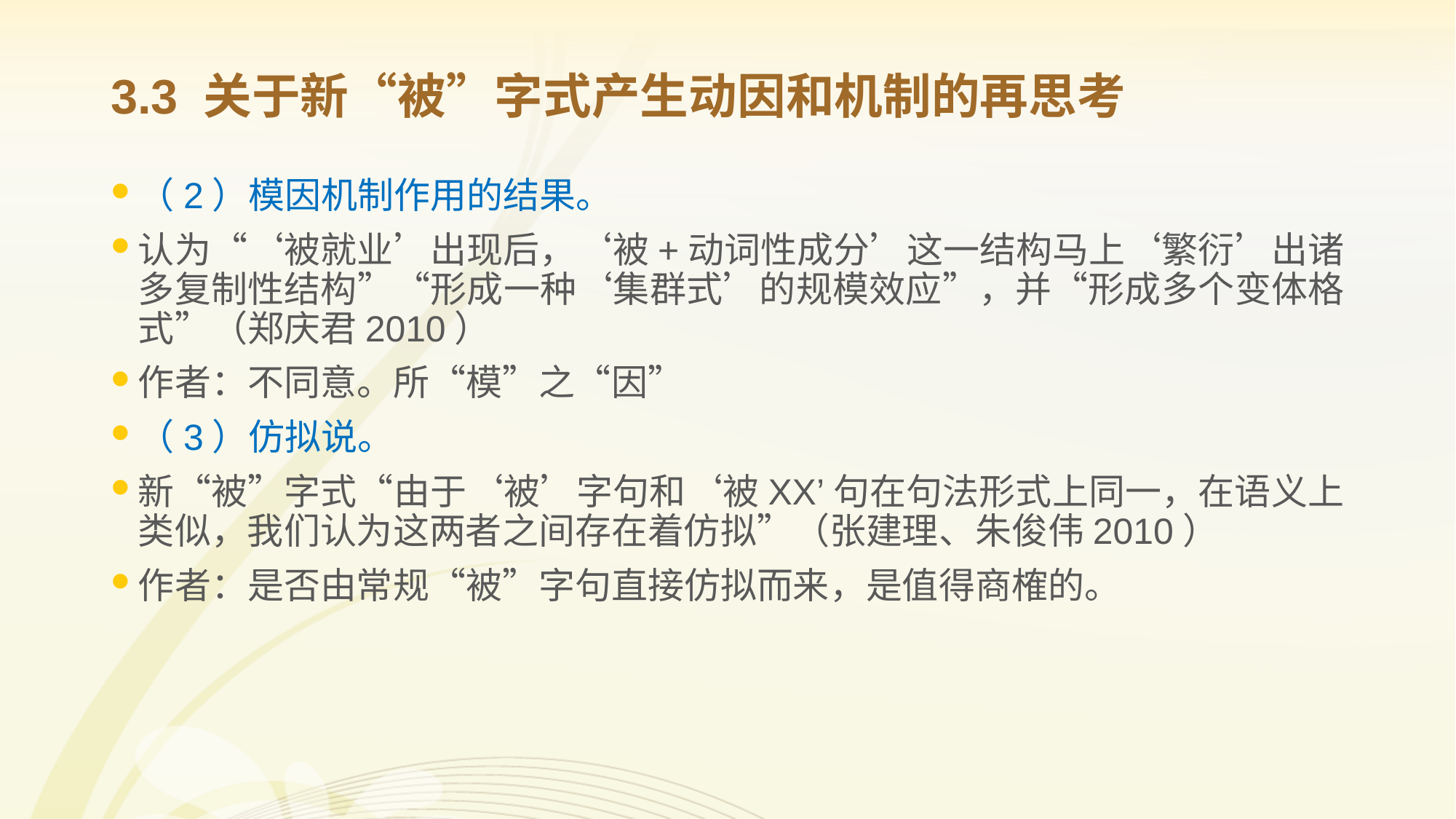

# 3.3 关于新“被”字式产生动因和机制的再思考
（2）模因机制作用的结果。
认为“‘被就业’出现后，‘被+动词性成分’这一结构马上‘繁衍’出诸多复制性结构”“形成一种‘集群式’的规模效应”，并“形成多个变体格式”（郑庆君2010）
作者：不同意。所“模”之“因”
（3）仿拟说。
新“被”字式“由于‘被’字句和‘被XX’句在句法形式上同一，在语义上类似，我们认为这两者之间存在着仿拟”（张建理、朱俊伟2010）
作者：是否由常规“被”字句直接仿拟而来，是值得商榷的。